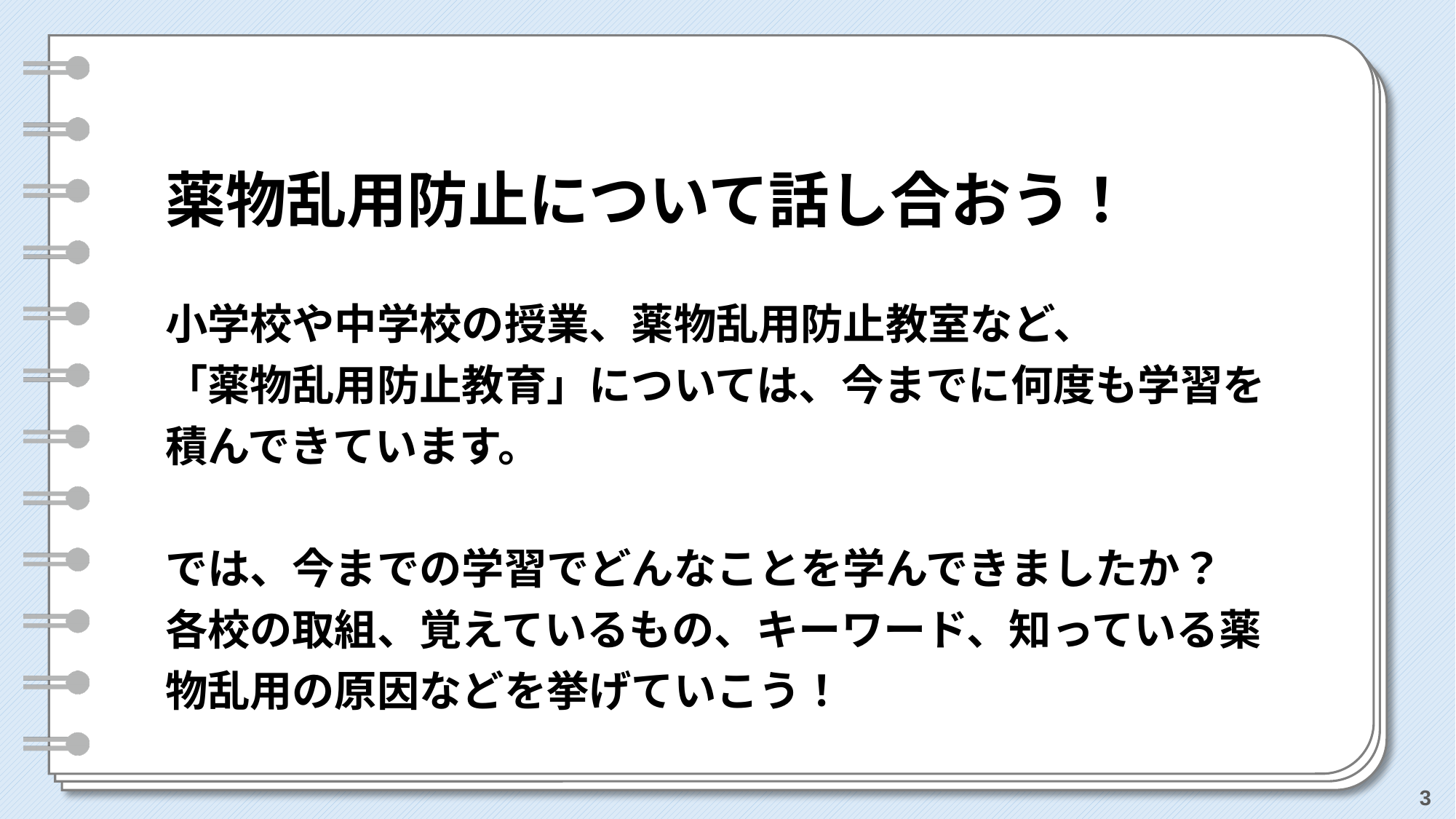

薬物乱用防止について話し合おう！

小学校や中学校の授業、薬物乱用防止教室など、
「薬物乱用防止教育」については、今までに何度も学習を積んできています。

では、今までの学習でどんなことを学んできましたか？
各校の取組、覚えているもの、キーワード、知っている薬物乱用の原因などを挙げていこう！
3